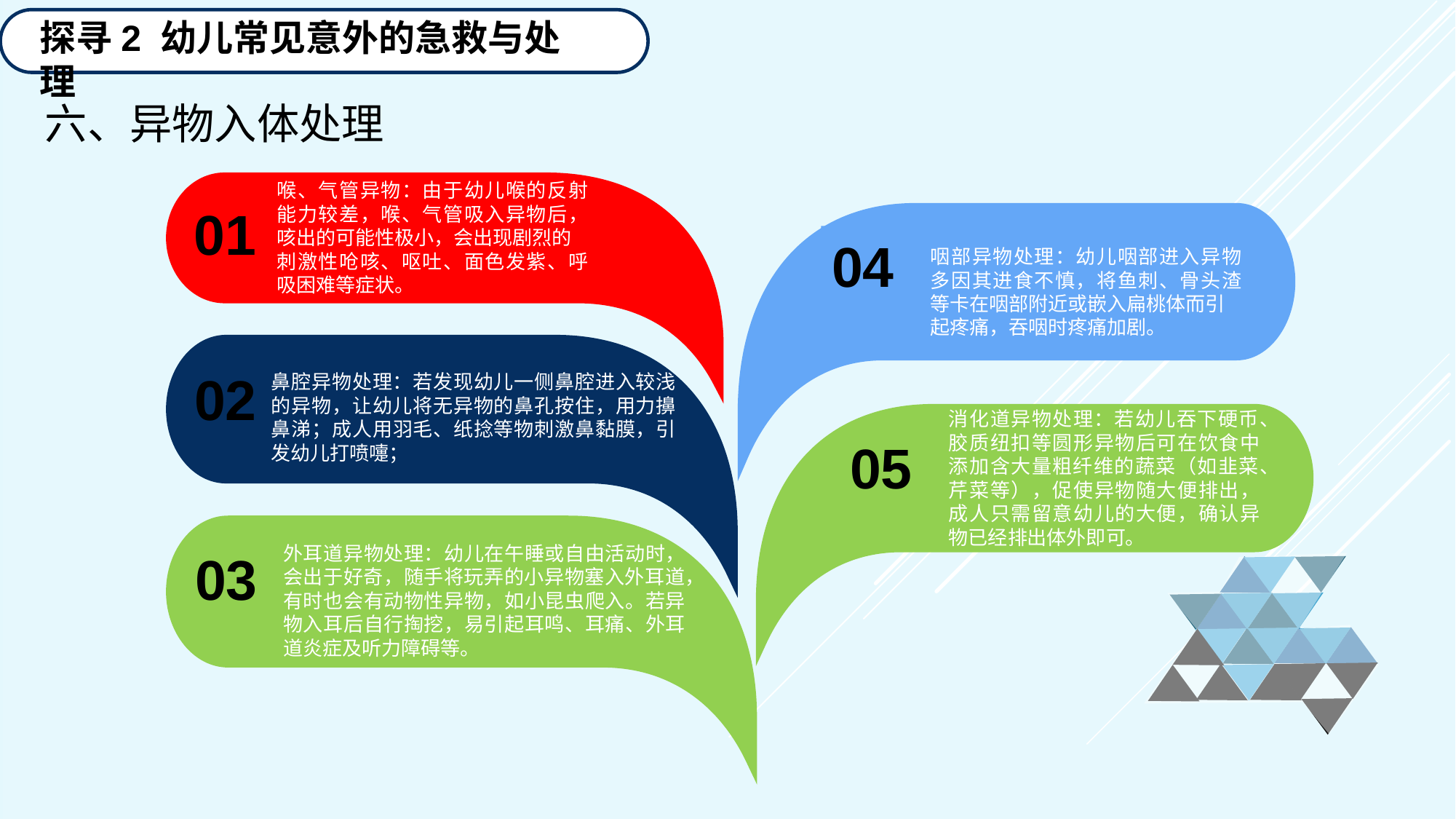

探寻2 幼儿常见意外的急救与处理
六、异物入体处理

喉、气管异物：由于幼儿喉的反射能力较差，喉、气管吸入异物后，咳出的可能性极小，会出现剧烈的
刺激性呛咳、呕吐、面色发紫、呼吸困难等症状。
01

04
咽部异物处理：幼儿咽部进入异物多因其进食不慎，将鱼刺、骨头渣等卡在咽部附近或嵌入扁桃体而引
起疼痛，吞咽时疼痛加剧。

02
鼻腔异物处理：若发现幼儿一侧鼻腔进入较浅的异物，让幼儿将无异物的鼻孔按住，用力擤鼻涕；成人用羽毛、纸捻等物刺激鼻黏膜，引发幼儿打喷嚏；
消化道异物处理：若幼儿吞下硬币、胶质纽扣等圆形异物后可在饮食中添加含大量粗纤维的蔬菜（如韭菜、
芹菜等），促使异物随大便排出，成人只需留意幼儿的大便，确认异物已经排出体外即可。

05

外耳道异物处理：幼儿在午睡或自由活动时，会出于好奇，随手将玩弄的小异物塞入外耳道，有时也会有动物性异物，如小昆虫爬入。若异物入耳后自行掏挖，易引起耳鸣、耳痛、外耳道炎症及听力障碍等。
03
延迟符